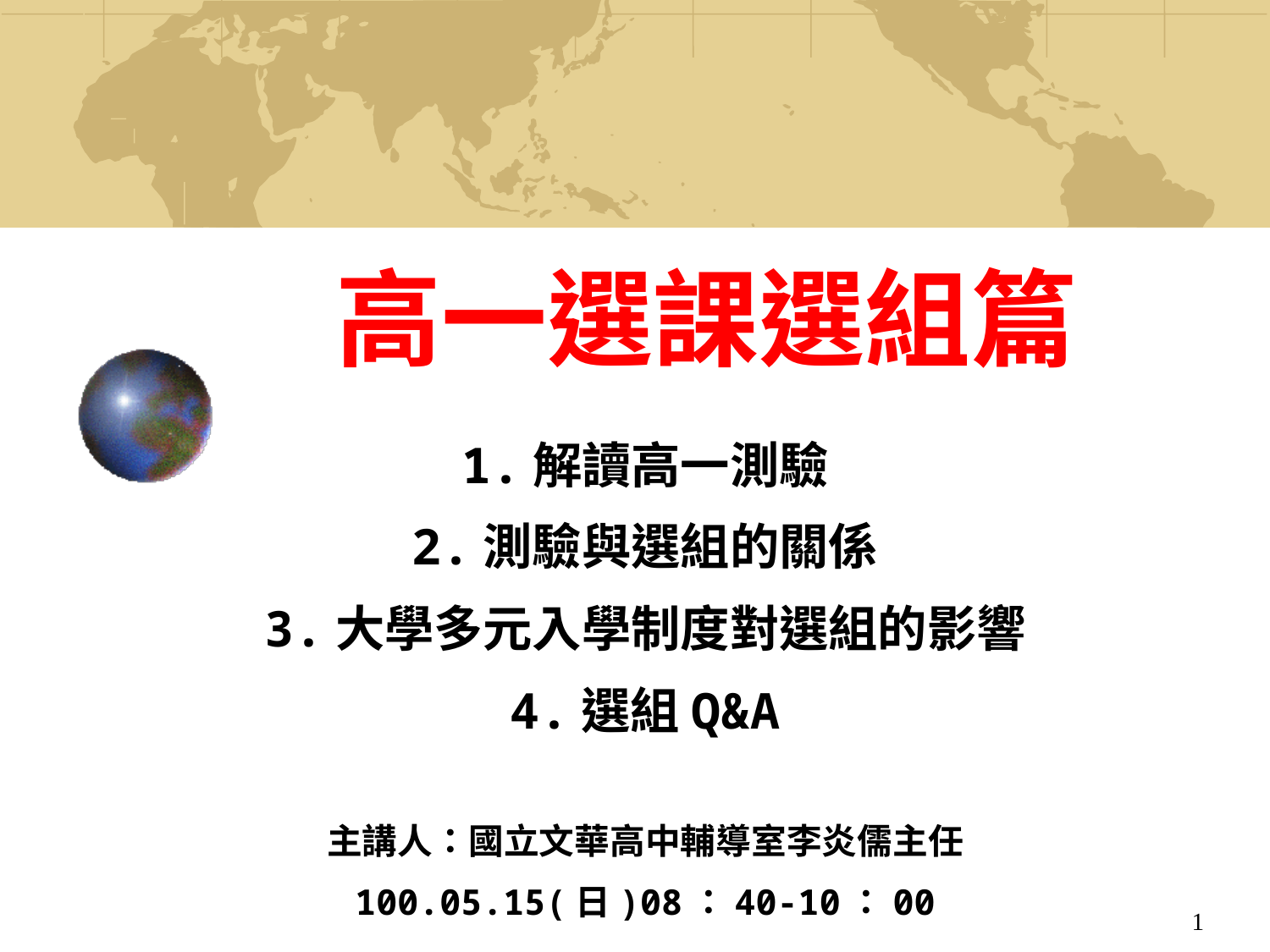

# 高一選課選組篇
1.解讀高一測驗
2.測驗與選組的關係
3.大學多元入學制度對選組的影響
4.選組Q&A

主講人：國立文華高中輔導室李炎儒主任
100.05.15(日)08：40-10：00

1